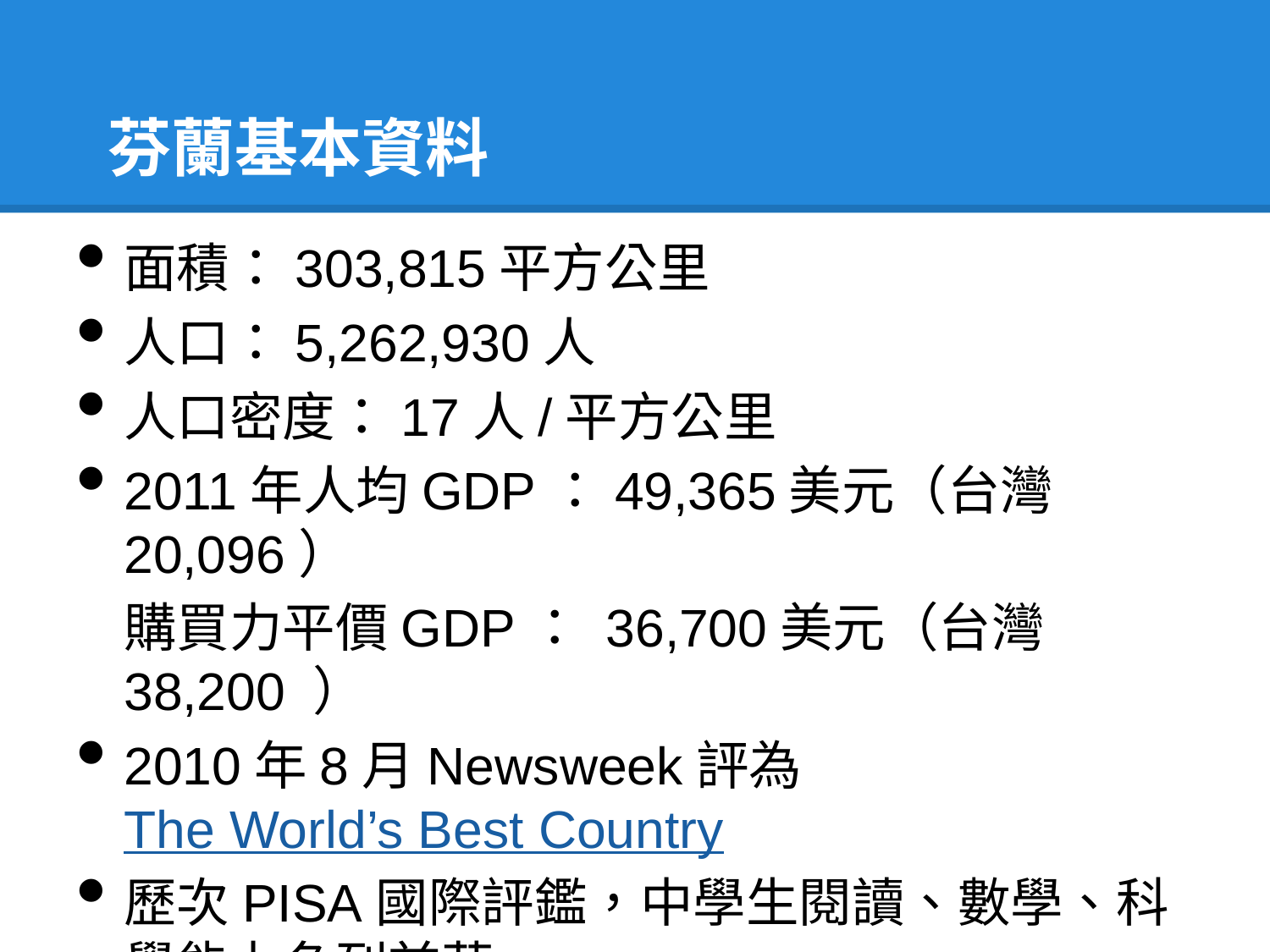

# 芬蘭基本資料
面積：303,815平方公里
人口：5,262,930人
人口密度：17人/平方公里
2011年人均GDP：49,365美元（台灣20,096）
	購買力平價GDP： 36,700美元（台灣38,200 ）
2010年8月Newsweek評為The World’s Best Country
歷次PISA國際評鑑，中學生閱讀、數學、科學能力名列前茅